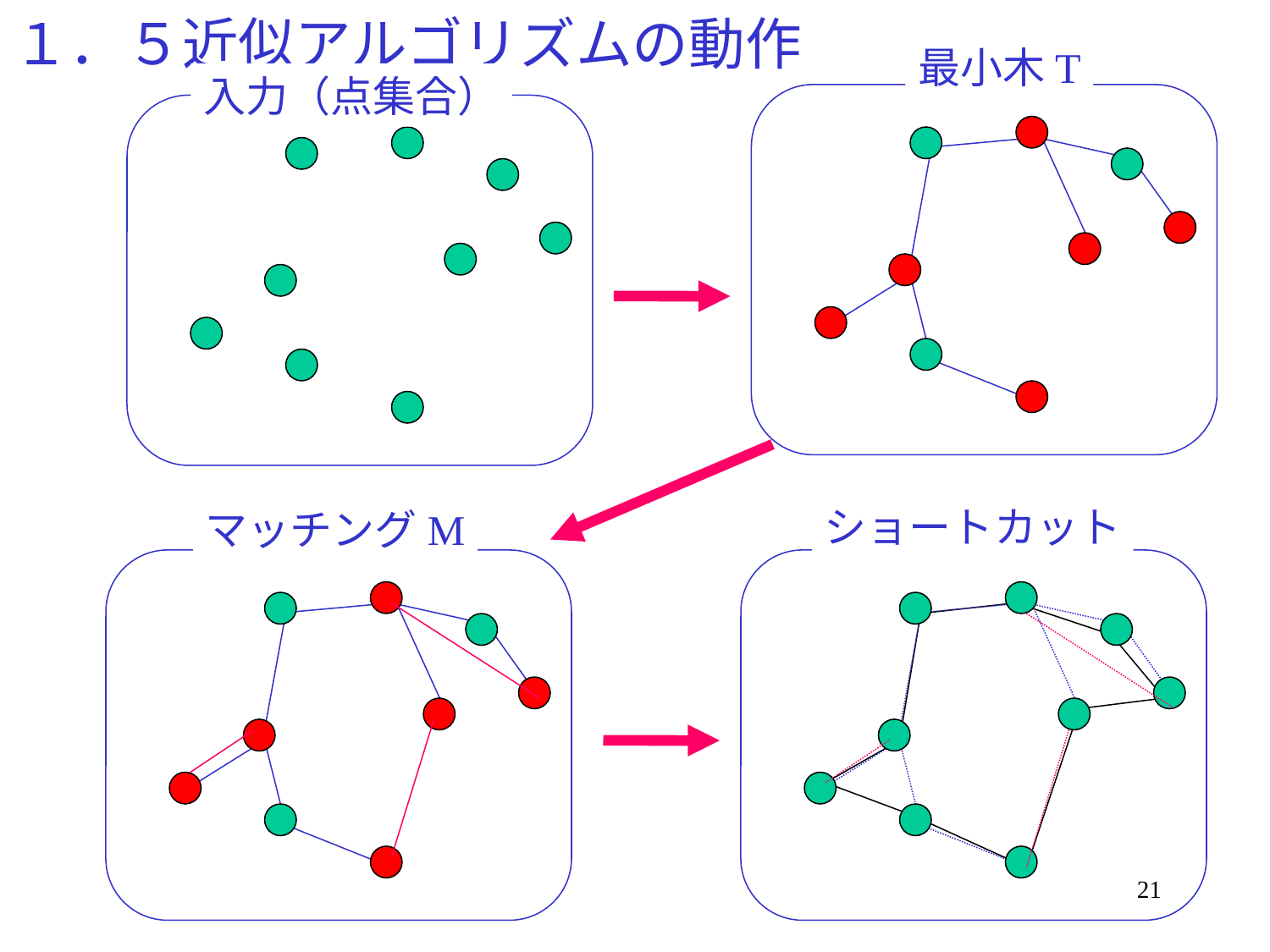

# １．５近似アルゴリズムの動作
最小木T
入力（点集合）

ショートカット
マッチングM

21